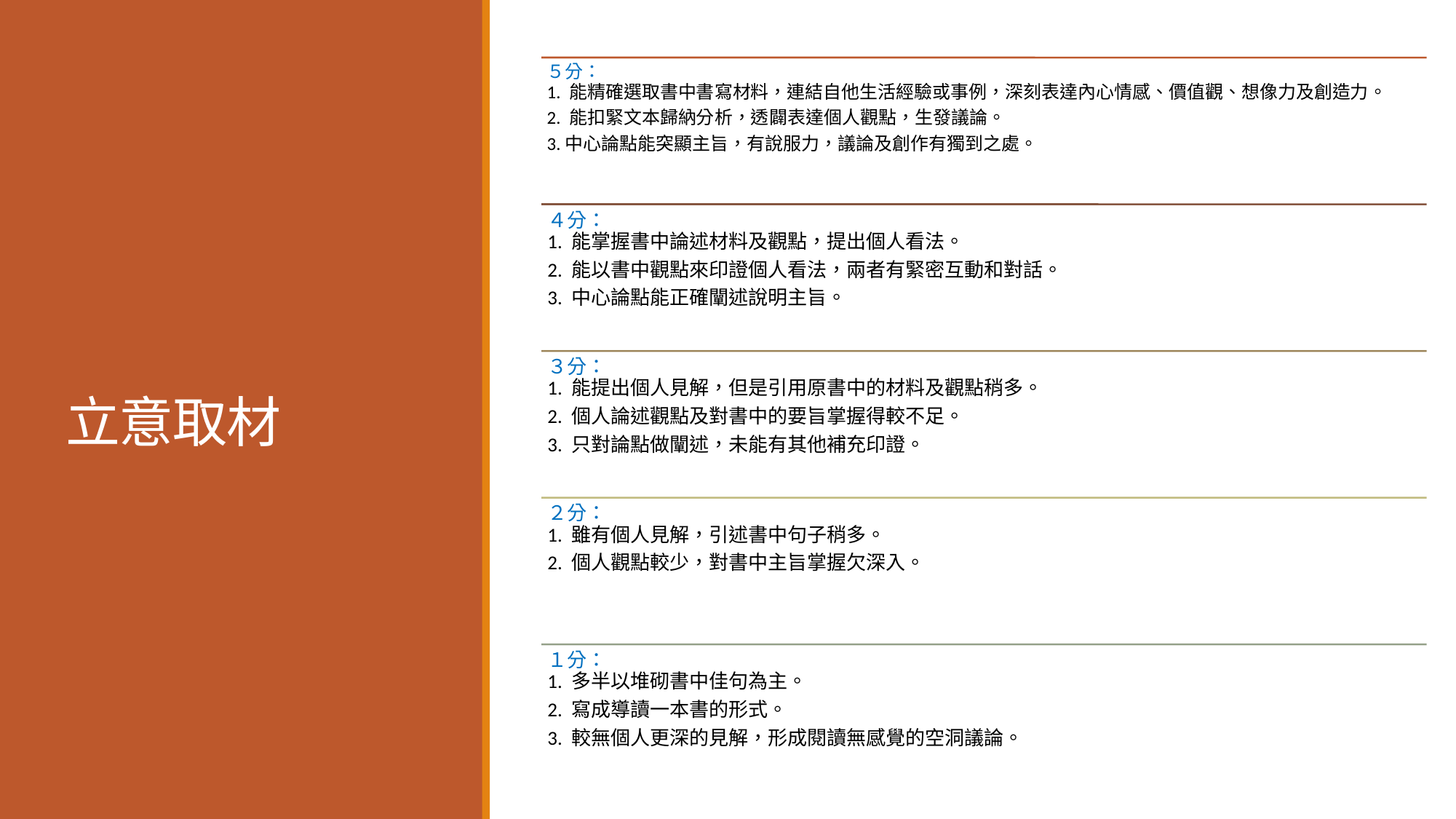

５分：
1. 能精確選取書中書寫材料，連結自他生活經驗或事例，深刻表達內心情感、價值觀、想像力及創造力。
2. 能扣緊文本歸納分析，透闢表達個人觀點，生發議論。
3.中心論點能突顯主旨，有說服力，議論及創作有獨到之處。
４分：
1. 能掌握書中論述材料及觀點，提出個人看法。
2. 能以書中觀點來印證個人看法，兩者有緊密互動和對話。
3. 中心論點能正確闡述說明主旨。
３分：
1. 能提出個人見解，但是引用原書中的材料及觀點稍多。
2. 個人論述觀點及對書中的要旨掌握得較不足。
3. 只對論點做闡述，未能有其他補充印證。
２分：
1. 雖有個人見解，引述書中句子稍多。
2. 個人觀點較少，對書中主旨掌握欠深入。
１分：
1. 多半以堆砌書中佳句為主。
2. 寫成導讀一本書的形式。
3. 較無個人更深的見解，形成閱讀無感覺的空洞議論。
# 立意取材